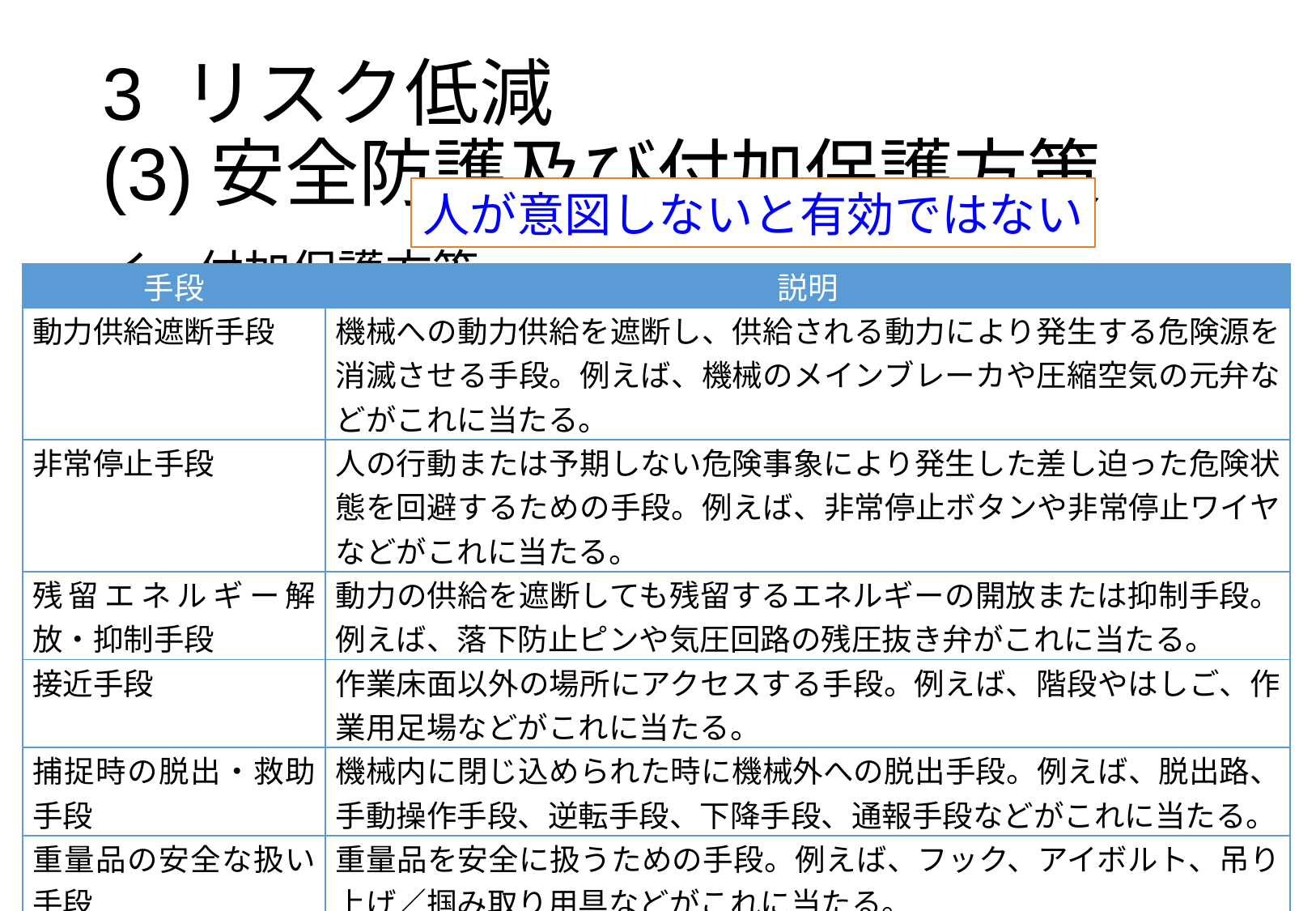

# 3 リスク低減 (3)安全防護及び付加保護方策
人が意図しないと有効ではない
イ　付加保護方策
| 手段 | 説明 |
| --- | --- |
| 動力供給遮断手段 | 機械への動力供給を遮断し、供給される動力により発生する危険源を消滅させる手段。例えば、機械のメインブレーカや圧縮空気の元弁などがこれに当たる。 |
| 非常停止手段 | 人の行動または予期しない危険事象により発生した差し迫った危険状態を回避するための手段。例えば、非常停止ボタンや非常停止ワイヤなどがこれに当たる。 |
| 残留エネルギー解放・抑制手段 | 動力の供給を遮断しても残留するエネルギーの開放または抑制手段。例えば、落下防止ピンや気圧回路の残圧抜き弁がこれに当たる。 |
| 接近手段 | 作業床面以外の場所にアクセスする手段。例えば、階段やはしご、作業用足場などがこれに当たる。 |
| 捕捉時の脱出・救助手段 | 機械内に閉じ込められた時に機械外への脱出手段。例えば、脱出路、手動操作手段、逆転手段、下降手段、通報手段などがこれに当たる。 |
| 重量品の安全な扱い手段 | 重量品を安全に扱うための手段。例えば、フック、アイボルト、吊り上げ／掴み取り用具などがこれに当たる。 |
| 第3者起動防止手段 | 第3者が誤って起動させないための手段。例えば、キースイッチやパドロック(南京錠)による操作機器類の固定がこれに当たる。 |